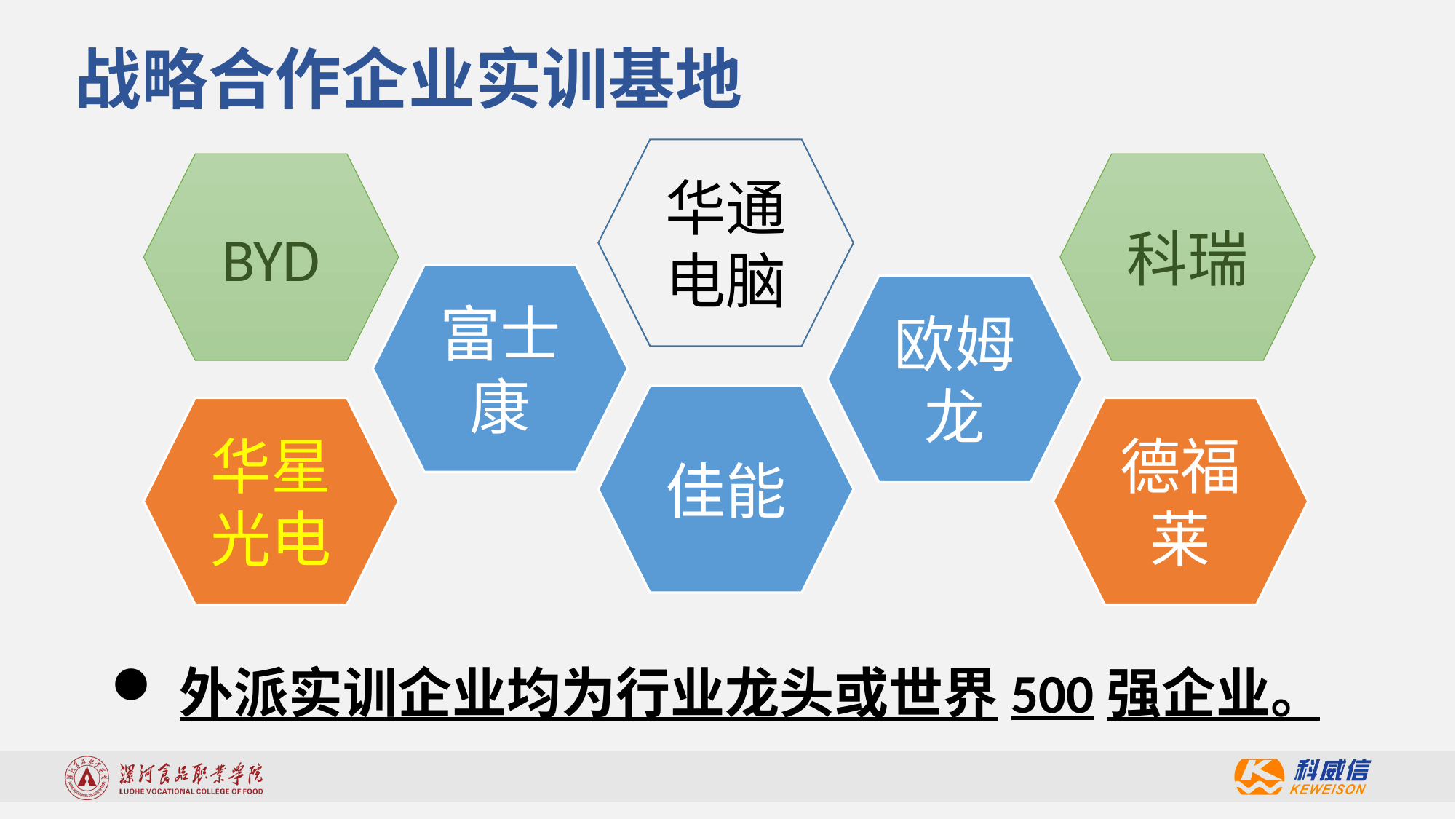

战略合作企业实训基地
华通电脑
BYD
科瑞
富士康
欧姆龙
佳能
华星光电
德福莱
外派实训企业均为行业龙头或世界500强企业。